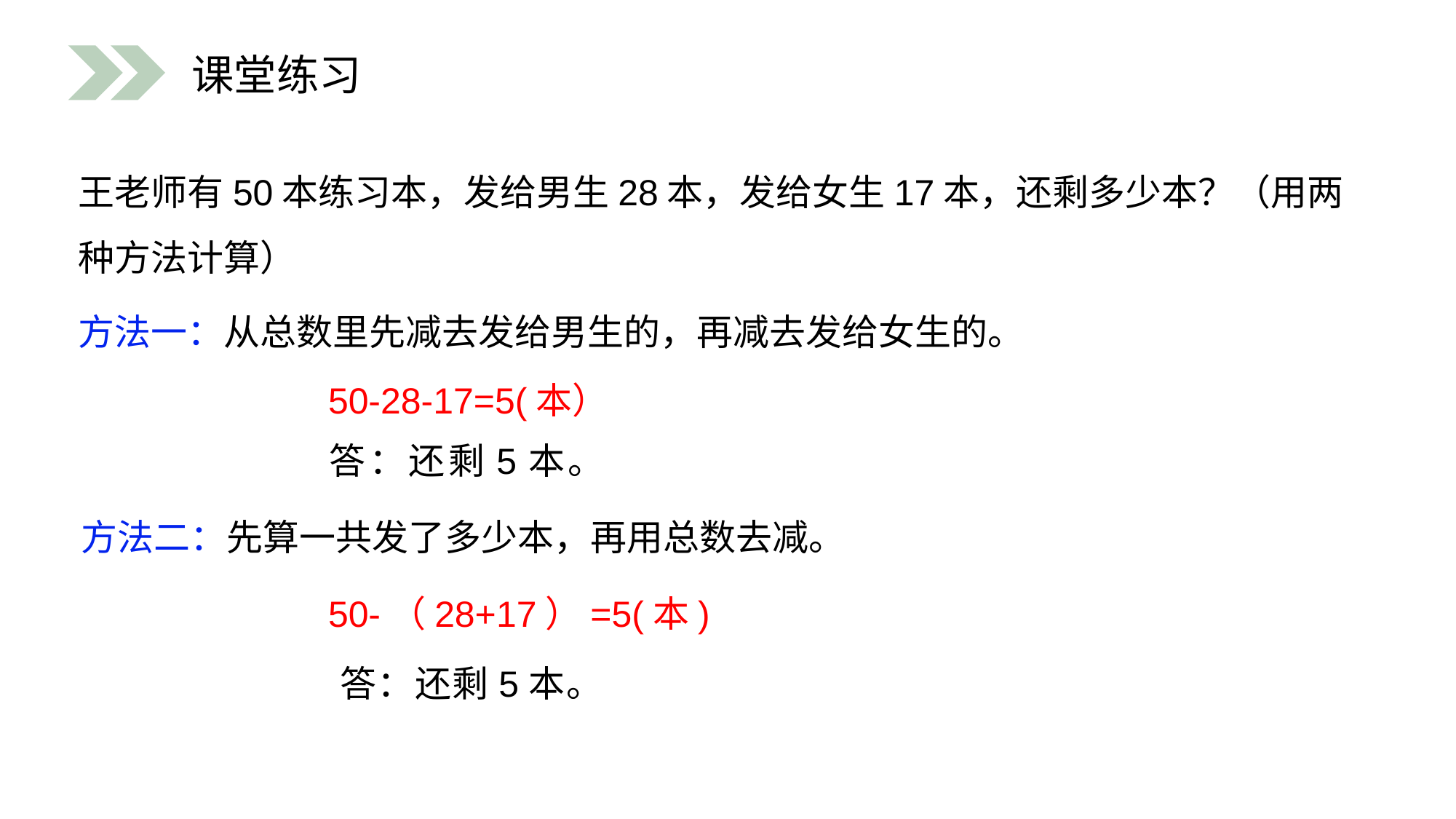

课堂练习
王老师有50本练习本，发给男生28本，发给女生17本，还剩多少本？（用两种方法计算）
方法一：从总数里先减去发给男生的，再减去发给女生的。
50-28-17=5(本）
答：还剩5本。
方法二：先算一共发了多少本，再用总数去减。
50-（28+17）=5(本)
  答：还剩5本。